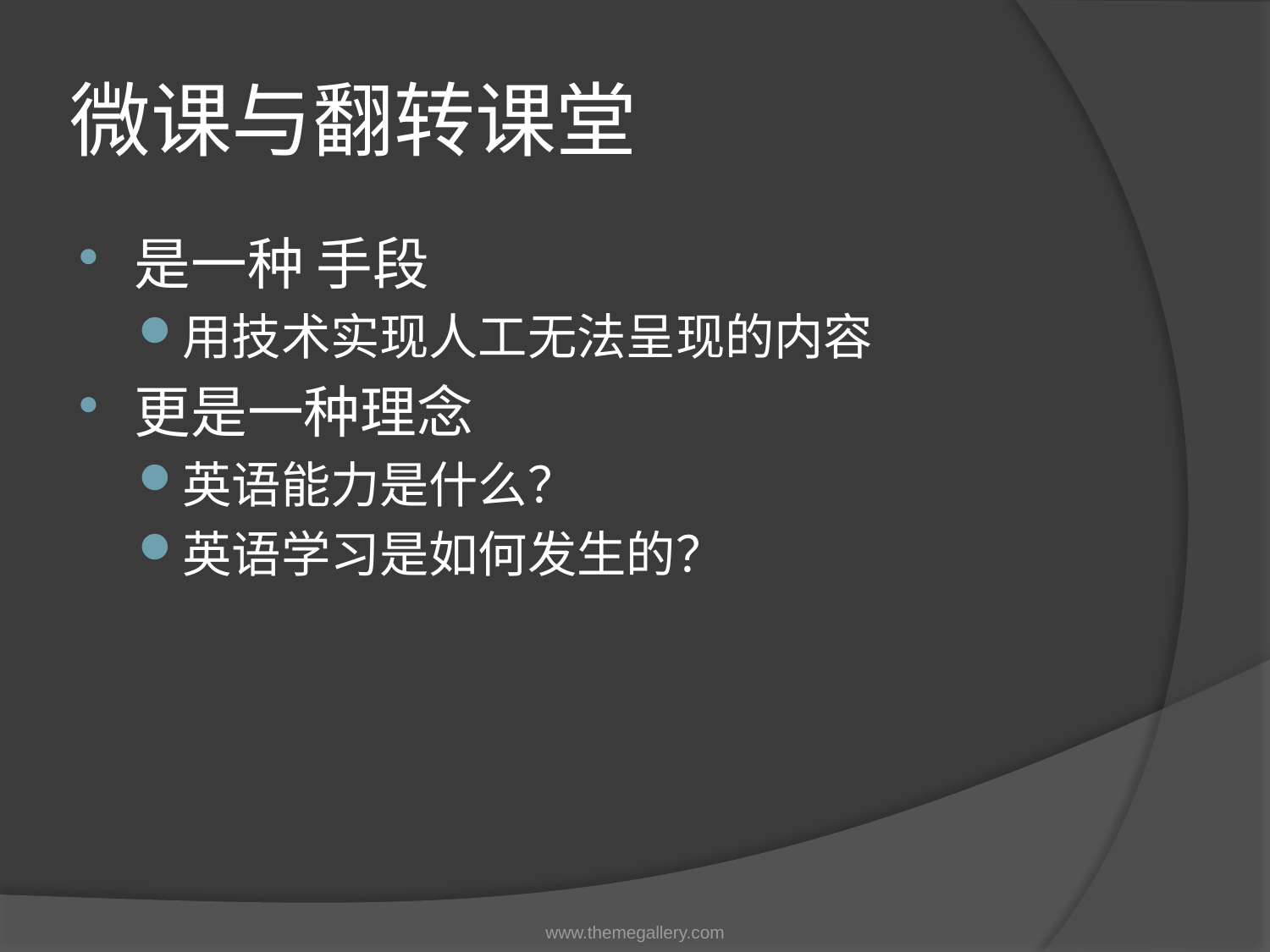

# 微课与翻转课堂
是一种 手段
用技术实现人工无法呈现的内容
更是一种理念
英语能力是什么？
英语学习是如何发生的？
www.themegallery.com